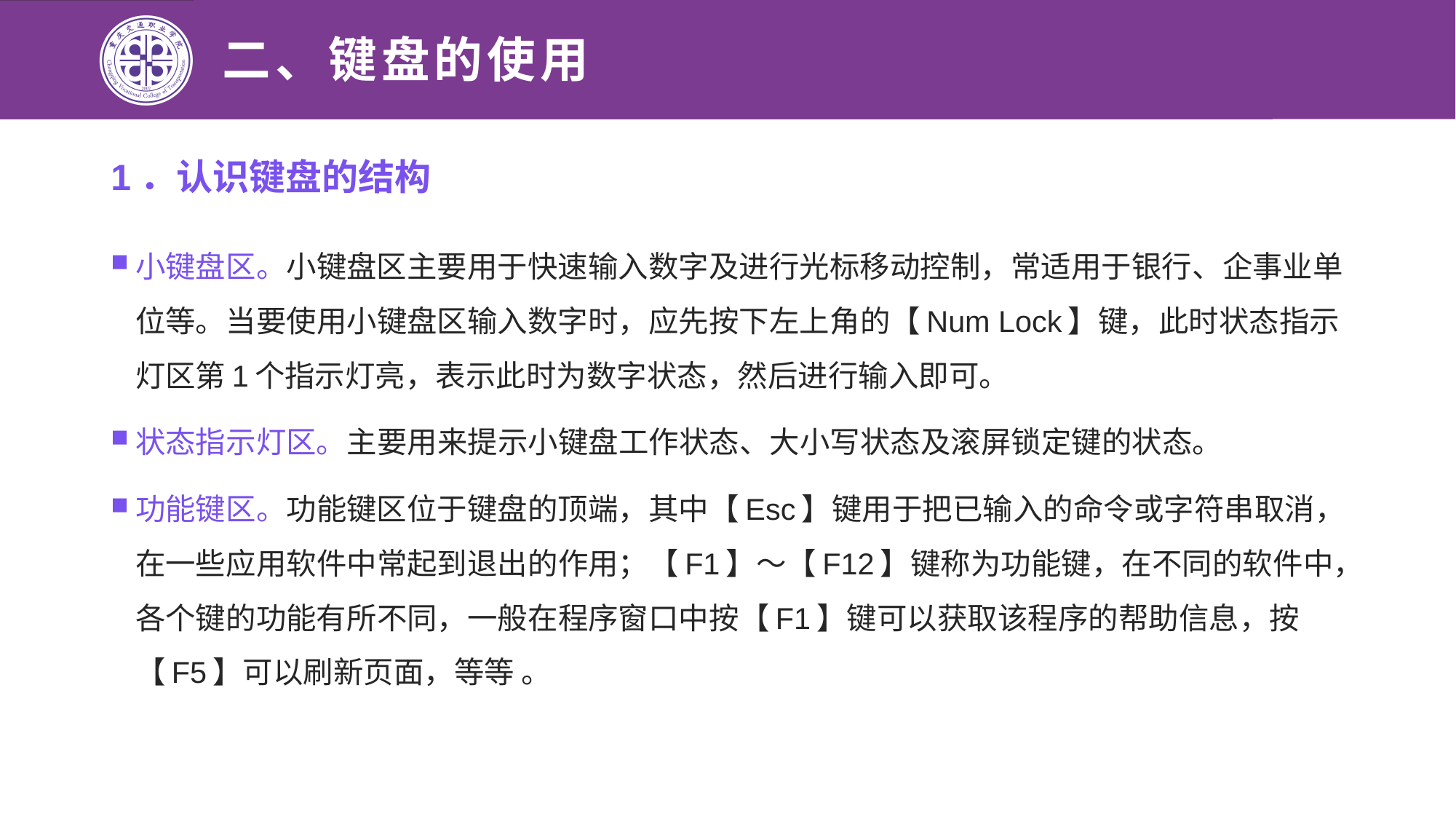

# 二、键盘的使用
1．认识键盘的结构
小键盘区。小键盘区主要用于快速输入数字及进行光标移动控制，常适用于银行、企事业单位等。当要使用小键盘区输入数字时，应先按下左上角的【Num Lock】键，此时状态指示灯区第1个指示灯亮，表示此时为数字状态，然后进行输入即可。
状态指示灯区。主要用来提示小键盘工作状态、大小写状态及滚屏锁定键的状态。
功能键区。功能键区位于键盘的顶端，其中【Esc】键用于把已输入的命令或字符串取消，在一些应用软件中常起到退出的作用；【F1】～【F12】键称为功能键，在不同的软件中，各个键的功能有所不同，一般在程序窗口中按【F1】键可以获取该程序的帮助信息，按【F5】可以刷新页面，等等 。